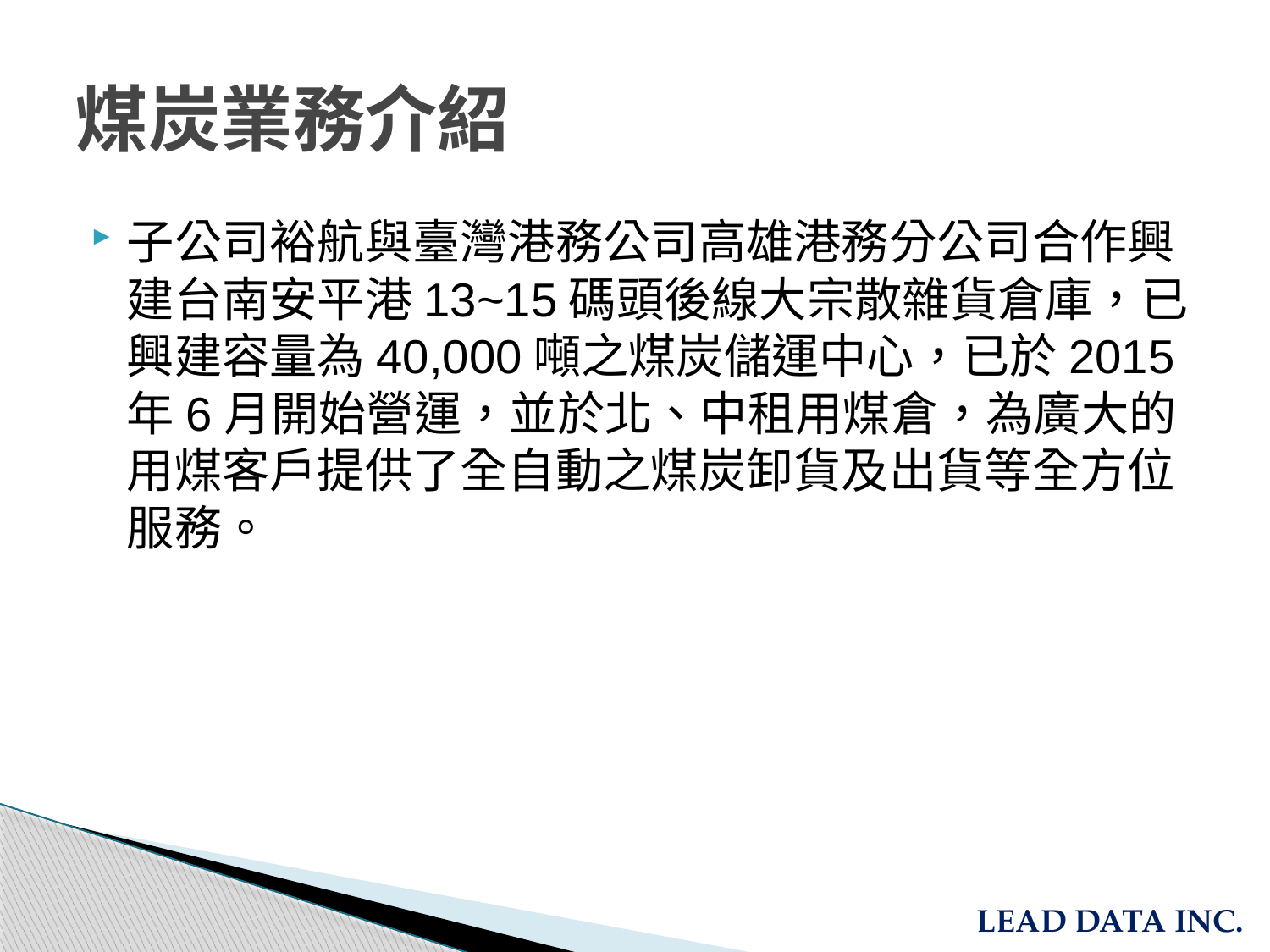

# 煤炭業務介紹
子公司裕航與臺灣港務公司高雄港務分公司合作興建台南安平港13~15碼頭後線大宗散雜貨倉庫，已興建容量為40,000噸之煤炭儲運中心，已於2015年6月開始營運，並於北、中租用煤倉，為廣大的用煤客戶提供了全自動之煤炭卸貨及出貨等全方位服務。
LEAD DATA INC.